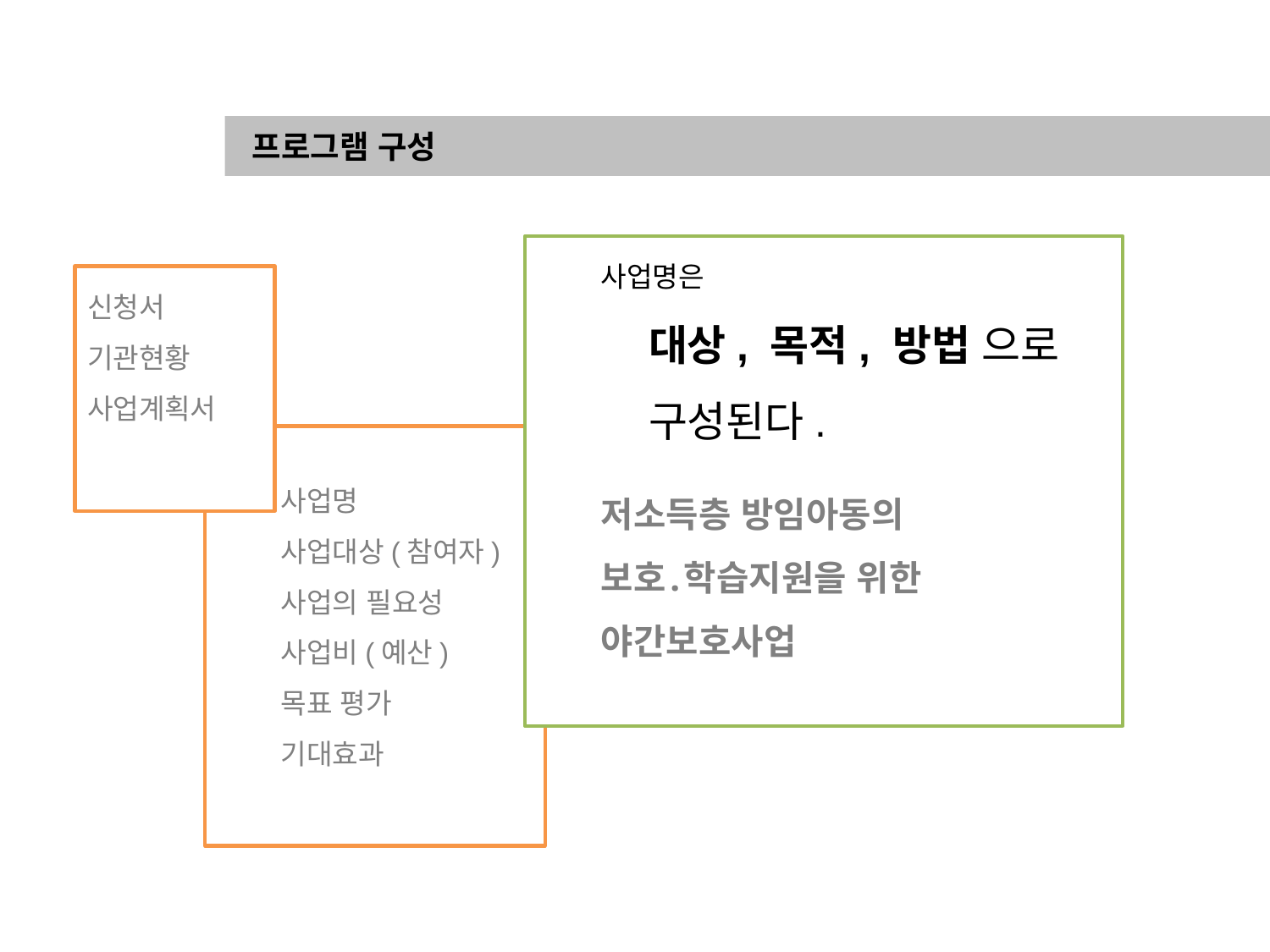

프로그램 구성
사업명은
	대상, 목적, 방법 으로
	구성된다.

저소득층 방임아동의
보호․학습지원을 위한
야간보호사업
신청서
기관현황
사업계획서

사업명
사업대상(참여자)
사업의 필요성
사업비(예산)
목표 평가
기대효과